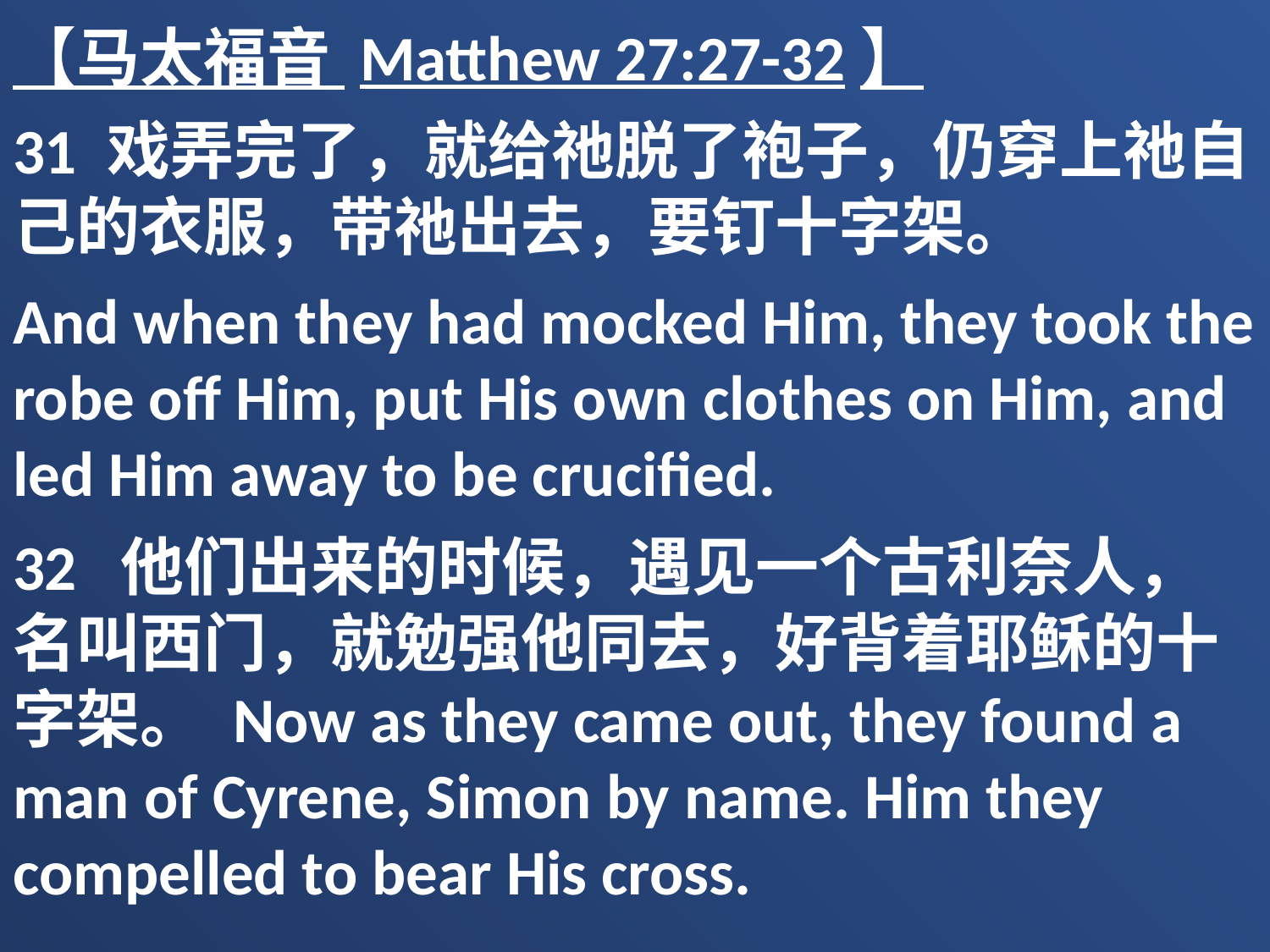

【马太福音 Matthew 27:27-32】
31 戏弄完了，就给祂脱了袍子，仍穿上祂自己的衣服，带祂出去，要钉十字架。
And when they had mocked Him, they took the robe off Him, put His own clothes on Him, and led Him away to be crucified.
32  他们出来的时候，遇见一个古利奈人，名叫西门，就勉强他同去，好背着耶稣的十字架。 Now as they came out, they found a man of Cyrene, Simon by name. Him they compelled to bear His cross.